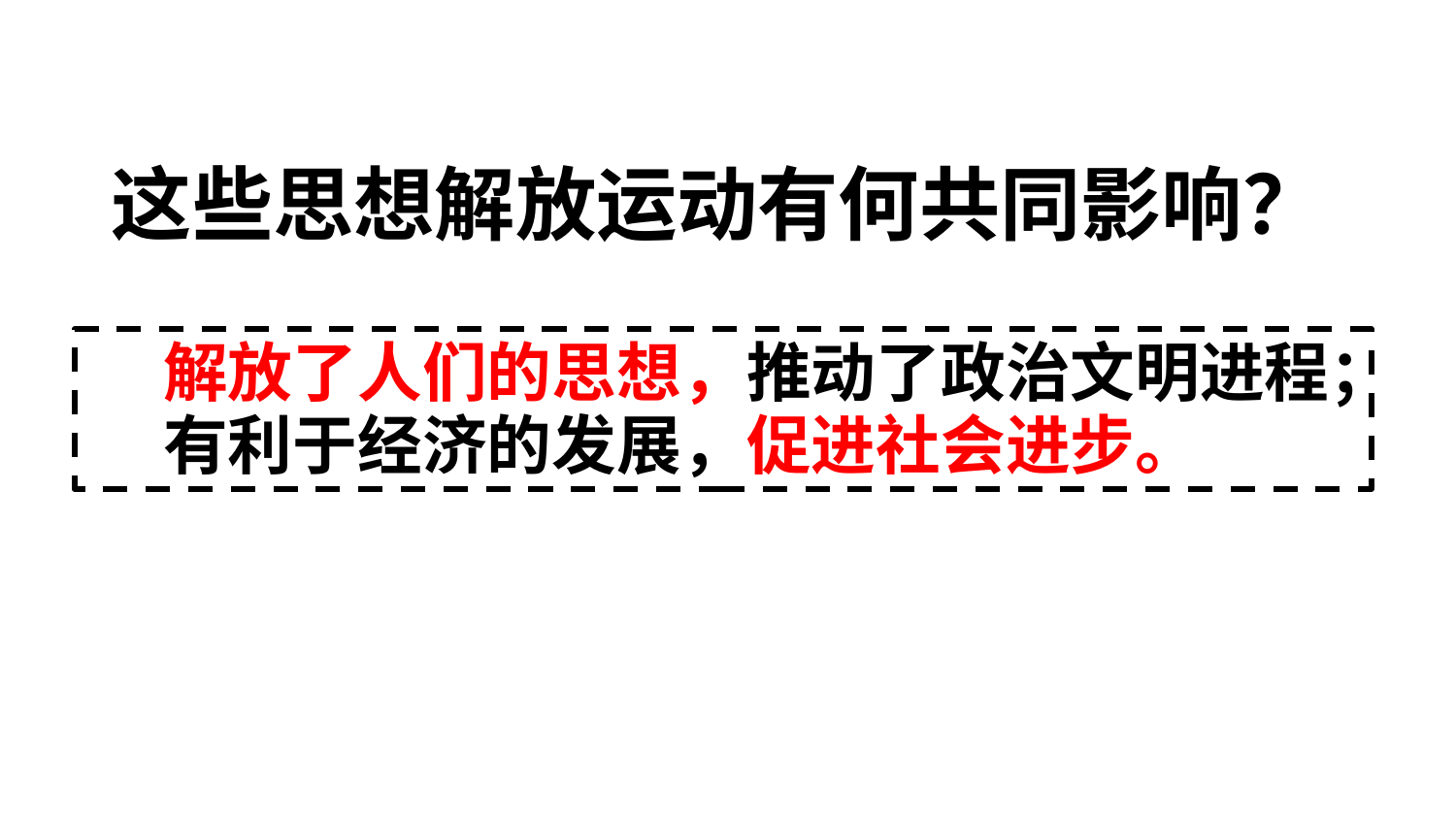

这些思想解放运动有何共同影响？
    解放了人们的思想，推动了政治文明进程；
    有利于经济的发展，促进社会进步。